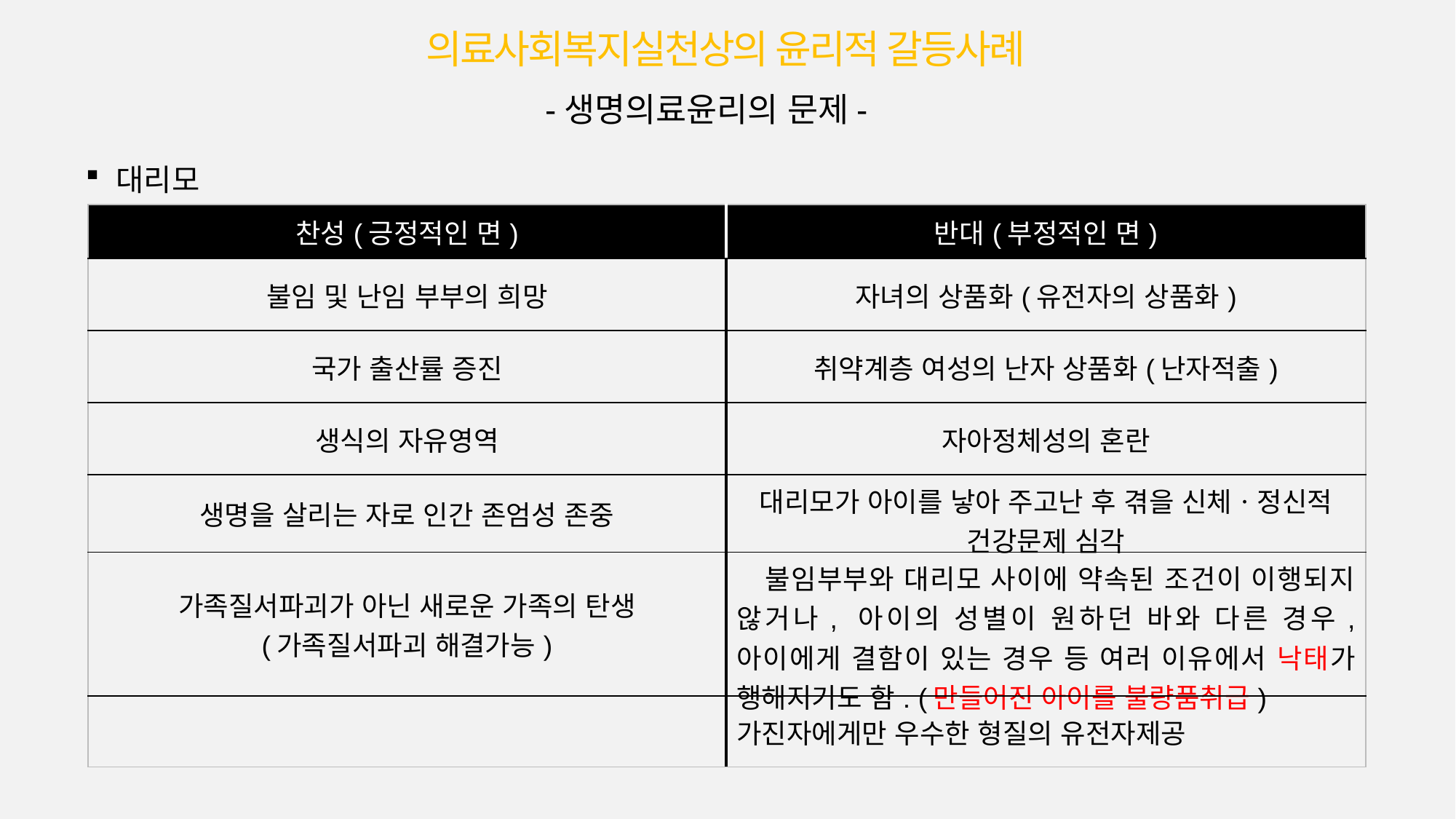

의료사회복지실천상의 윤리적 갈등사례
-생명의료윤리의 문제-
대리모
| 찬성(긍정적인 면) | 반대(부정적인 면) |
| --- | --- |
| 불임 및 난임 부부의 희망 | 자녀의 상품화(유전자의 상품화) |
| 국가 출산률 증진 | 취약계층 여성의 난자 상품화(난자적출) |
| 생식의 자유영역 | 자아정체성의 혼란 |
| 생명을 살리는 자로 인간 존엄성 존중 | 대리모가 아이를 낳아 주고난 후 겪을 신체ㆍ정신적 건강문제 심각 |
| 가족질서파괴가 아닌 새로운 가족의 탄생 (가족질서파괴 해결가능) | 불임부부와 대리모 사이에 약속된 조건이 이행되지 않거나, 아이의 성별이 원하던 바와 다른 경우, 아이에게 결함이 있는 경우 등 여러 이유에서 낙태가 행해지기도 함. (만들어진 아이를 불량품취급) |
|  | 가진자에게만 우수한 형질의 유전자제공 |